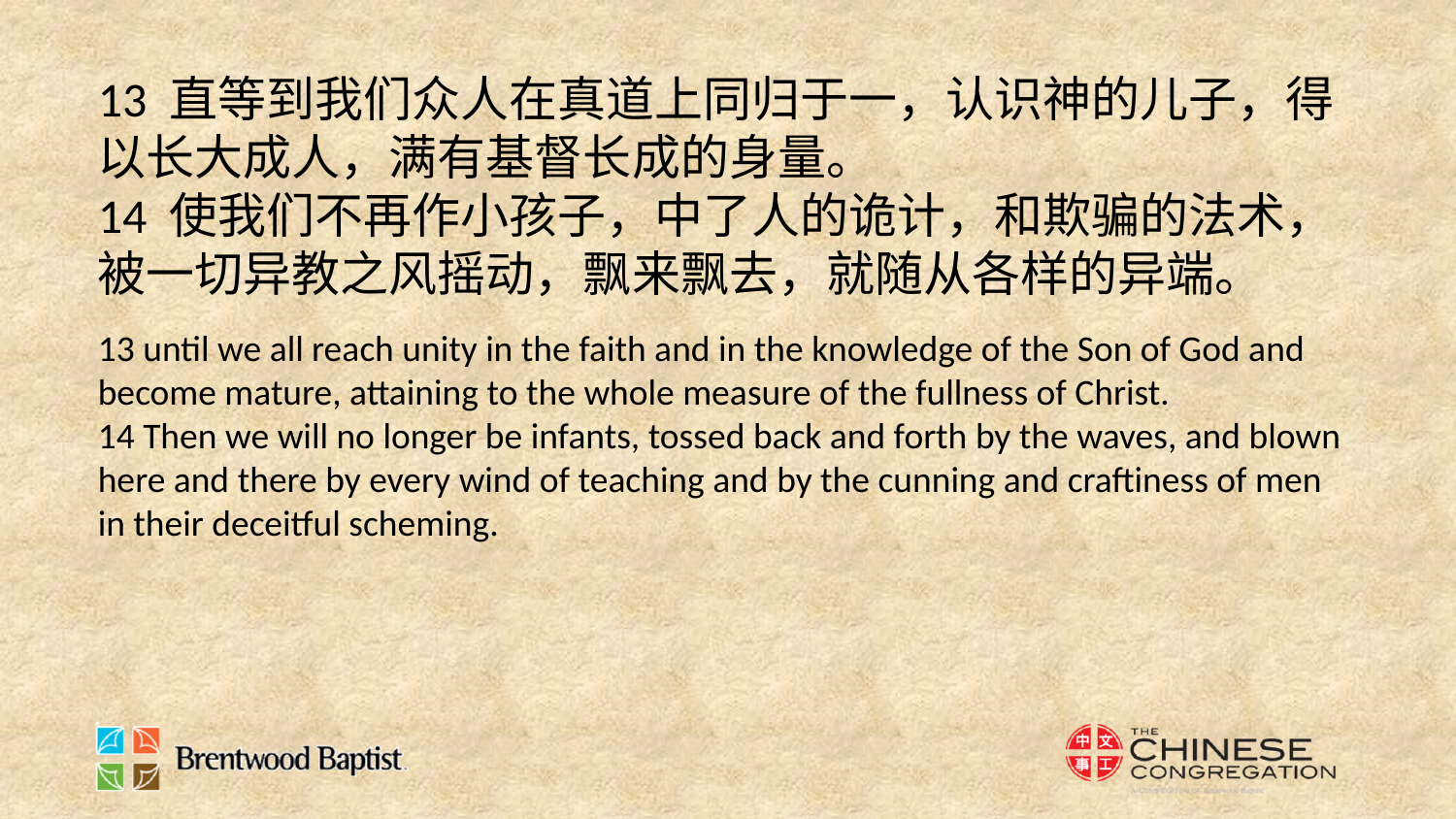

13 直等到我们众人在真道上同归于一，认识神的儿子，得以长大成人，满有基督长成的身量。
14 使我们不再作小孩子，中了人的诡计，和欺骗的法术，被一切异教之风摇动，飘来飘去，就随从各样的异端。

13 until we all reach unity in the faith and in the knowledge of the Son of God and become mature, attaining to the whole measure of the fullness of Christ.
14 Then we will no longer be infants, tossed back and forth by the waves, and blown here and there by every wind of teaching and by the cunning and craftiness of men in their deceitful scheming.